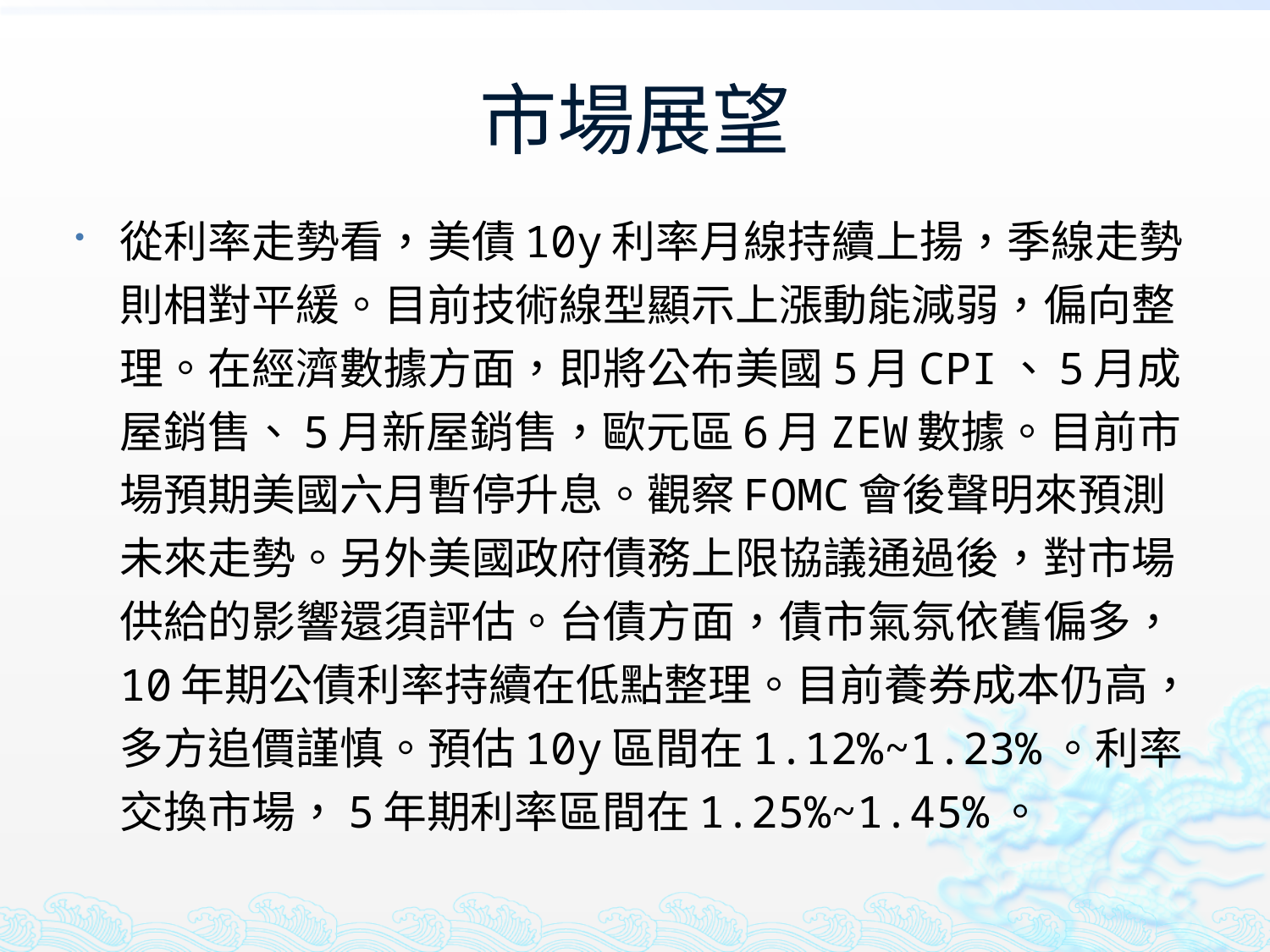

# 市場展望
從利率走勢看，美債10y利率月線持續上揚，季線走勢則相對平緩。目前技術線型顯示上漲動能減弱，偏向整理。在經濟數據方面，即將公布美國5月CPI、5月成屋銷售、5月新屋銷售，歐元區6月ZEW數據。目前市場預期美國六月暫停升息。觀察FOMC會後聲明來預測未來走勢。另外美國政府債務上限協議通過後，對市場供給的影響還須評估。台債方面，債市氣氛依舊偏多，10年期公債利率持續在低點整理。目前養券成本仍高，多方追價謹慎。預估10y區間在1.12%~1.23%。利率交換市場，5年期利率區間在1.25%~1.45%。